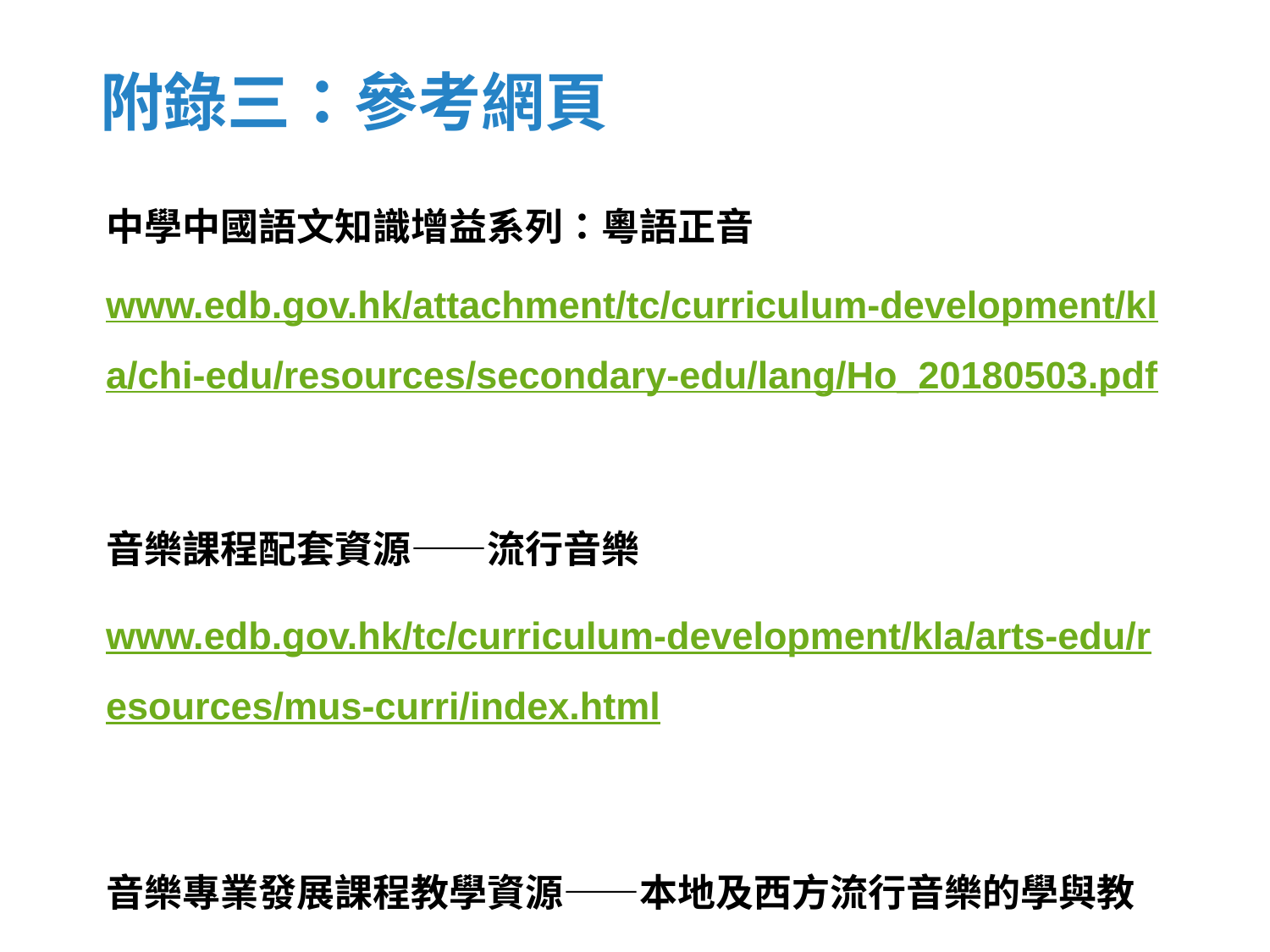

# 附錄三：參考網頁
中學中國語文知識增益系列：粵語正音
www.edb.gov.hk/attachment/tc/curriculum-development/kla/chi-edu/resources/secondary-edu/lang/Ho_20180503.pdf

音樂課程配套資源——流行音樂
www.edb.gov.hk/tc/curriculum-development/kla/arts-edu/resources/mus-curri/index.html

音樂專業發展課程教學資源——本地及⻄⽅流行音樂的學與教
www.edb.gov.hk/tc/curriculum-development/kla/arts-edu/resources/mus-pdp-materials/index.html